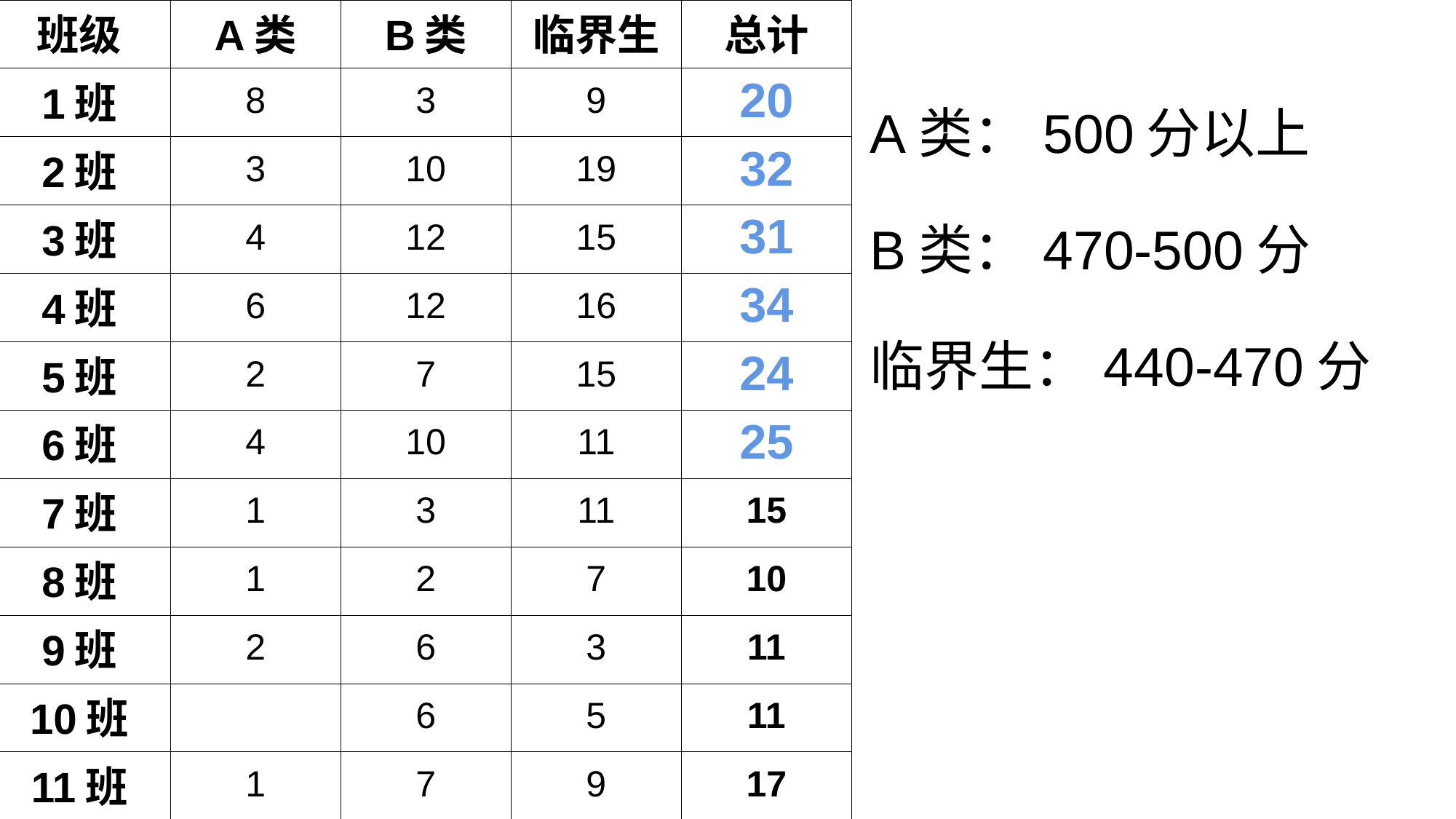

| 班级 | A类 | B类 | 临界生 | 总计 |
| --- | --- | --- | --- | --- |
| 1班 | 8 | 3 | 9 | 20 |
| 2班 | 3 | 10 | 19 | 32 |
| 3班 | 4 | 12 | 15 | 31 |
| 4班 | 6 | 12 | 16 | 34 |
| 5班 | 2 | 7 | 15 | 24 |
| 6班 | 4 | 10 | 11 | 25 |
| 7班 | 1 | 3 | 11 | 15 |
| 8班 | 1 | 2 | 7 | 10 |
| 9班 | 2 | 6 | 3 | 11 |
| 10班 |  | 6 | 5 | 11 |
| 11班 | 1 | 7 | 9 | 17 |
| 合计 | 32 | 78 | 120 | 230 |
| A类：500分以上 |
| --- |
| B类：470-500分 |
| 临界生：440-470分 |